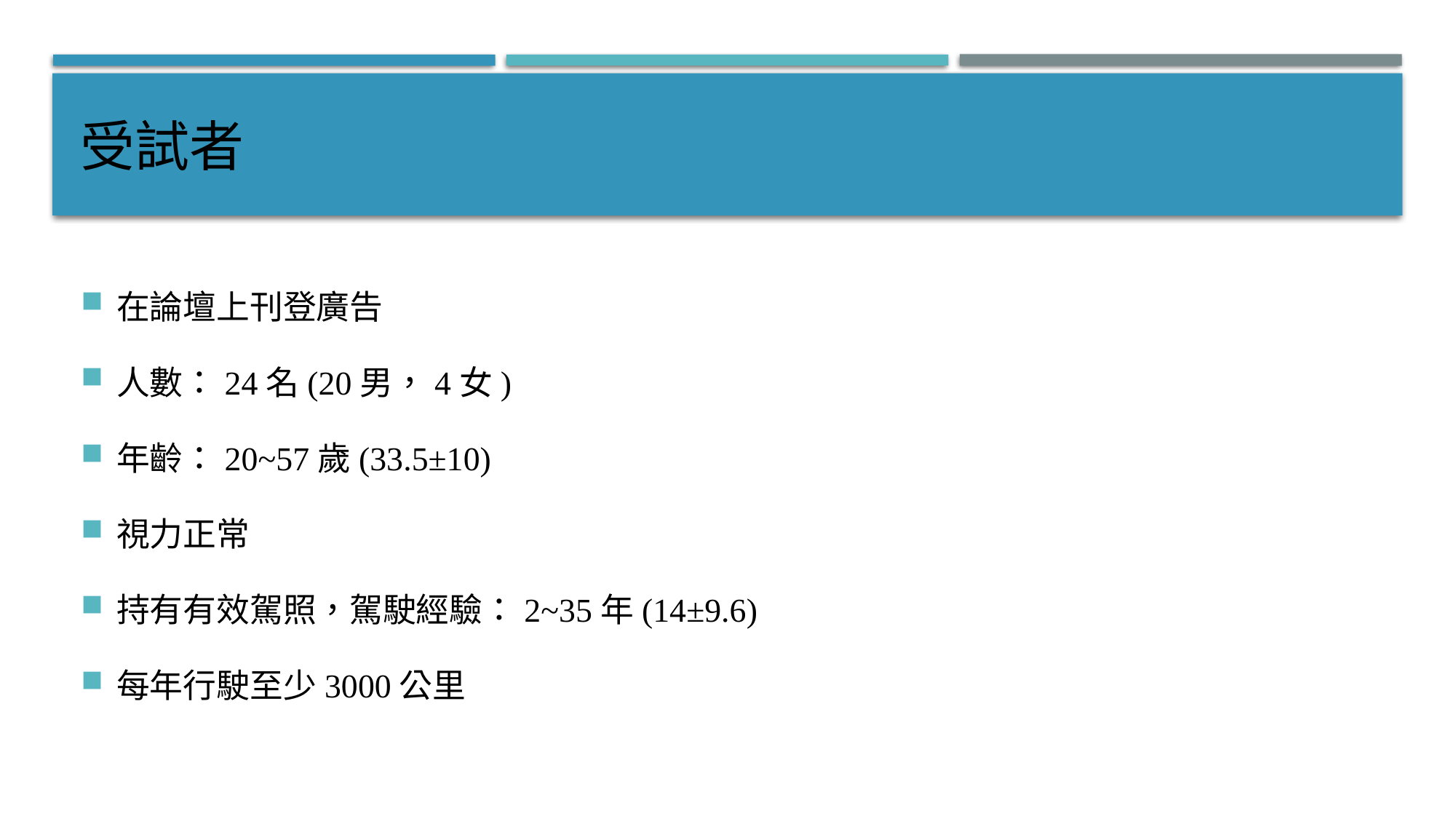

# 受試者
在論壇上刊登廣告
人數：24名(20男，4女)
年齡：20~57歲(33.5±10)
視力正常
持有有效駕照，駕駛經驗：2~35年(14±9.6)
每年行駛至少3000公里